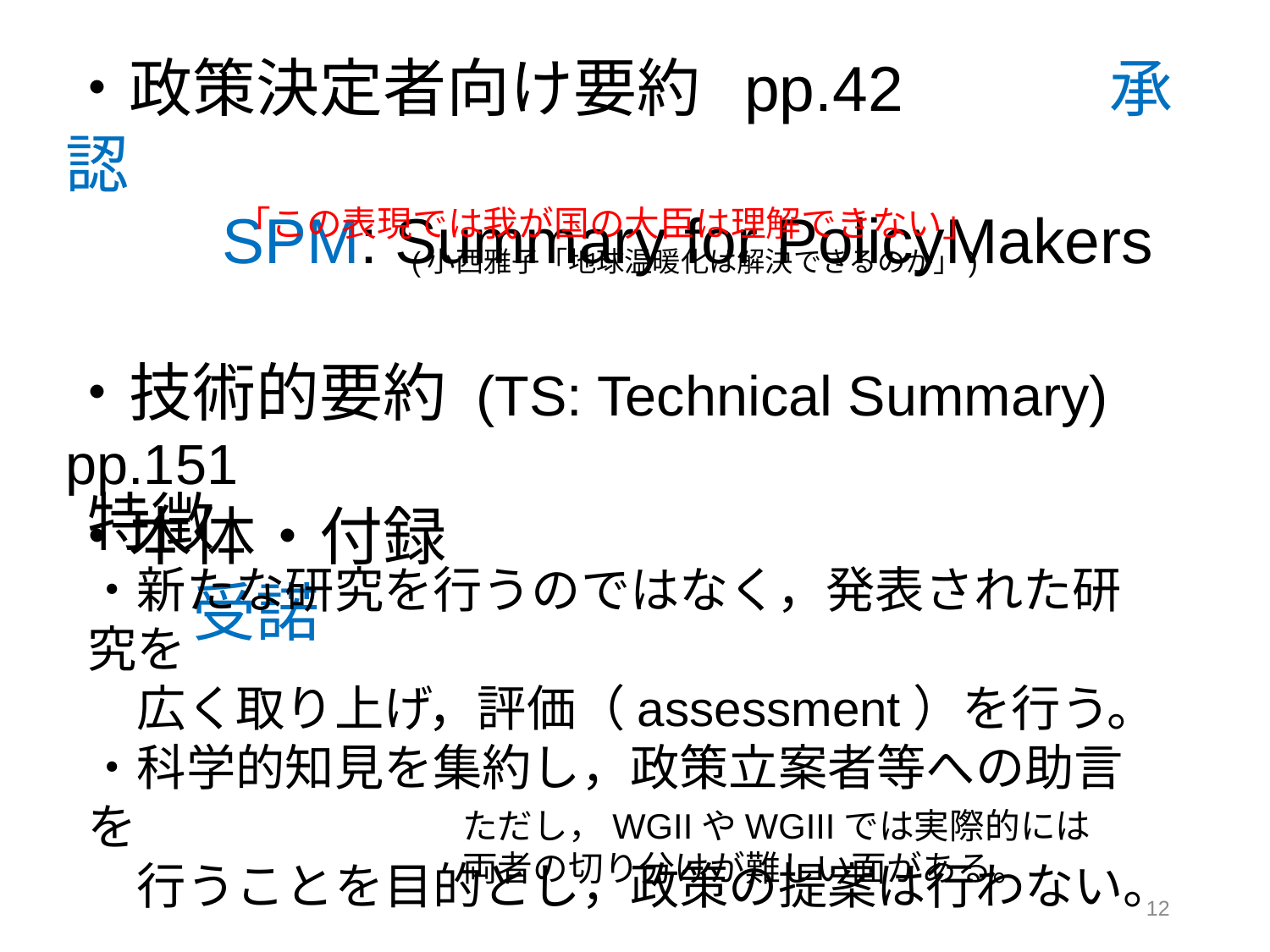

・政策決定者向け要約  pp.42　　　承認
　　 SPM: Summary for PolicyMakers

・技術的要約 (TS: Technical Summary) pp.151
・本体・付録　　　　　　　　　　　　　　受諾
「この表現では我が国の大臣は理解できない」
　　　　　　(小西雅子「地球温暖化は解決できるのか」)
特徴
・新たな研究を行うのではなく，発表された研究を
　広く取り上げ，評価（assessment）を行う。
・科学的知見を集約し，政策立案者等への助言を
　行うことを目的とし，政策の提案は行わない。
ただし，WGIIやWGIIIでは実際的には両者の切り分けが難しい面がある。
12